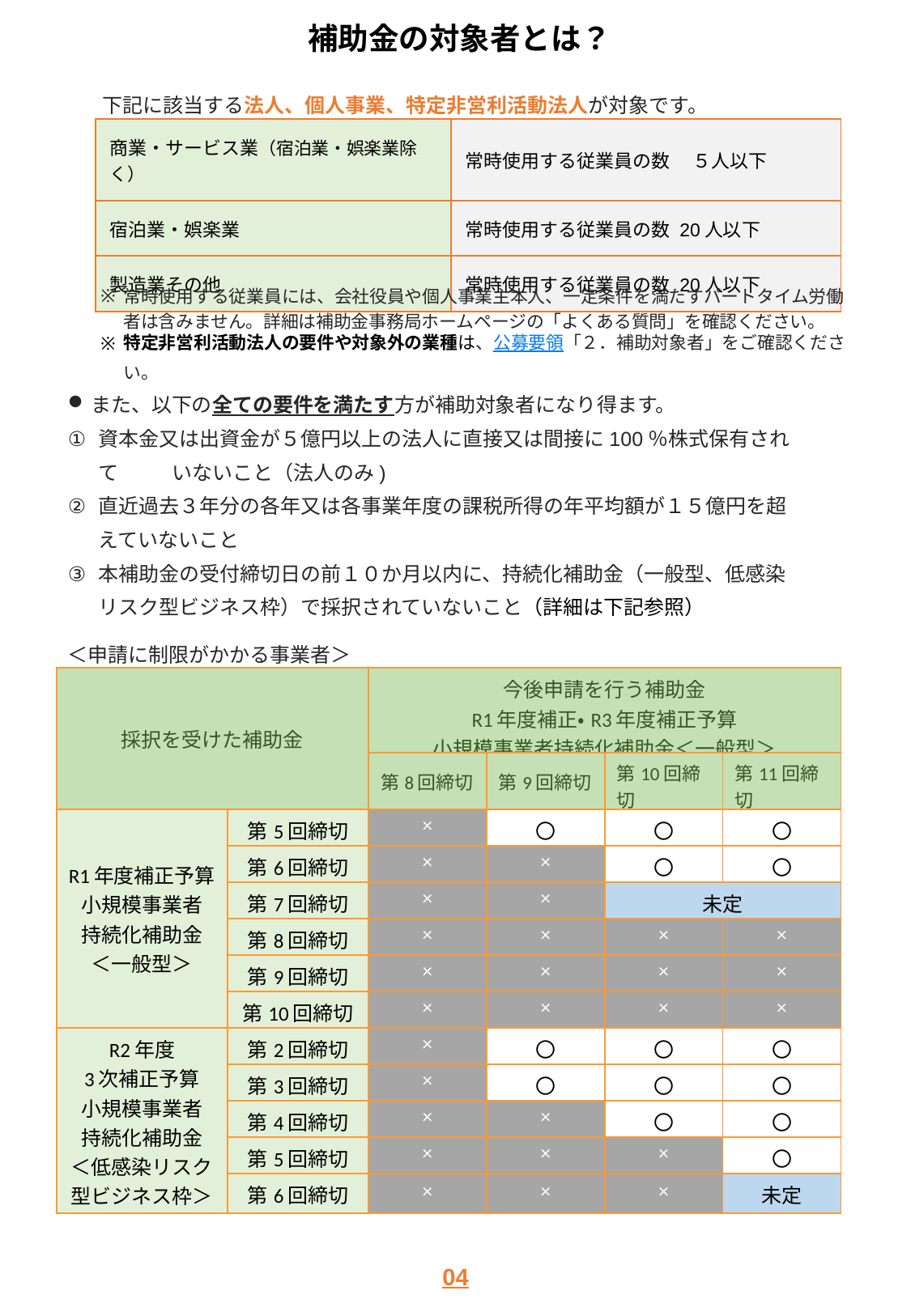

補助金の対象者とは？
下記に該当する法人、個人事業、特定非営利活動法人が対象です。
| 商業・サービス業（宿泊業・娯楽業除く） | 常時使用する従業員の数 　５人以下 |
| --- | --- |
| 宿泊業・娯楽業 | 常時使用する従業員の数 20人以下 |
| 製造業その他 | 常時使用する従業員の数 20人以下 |
常時使用する従業員には、会社役員や個人事業主本人、一定条件を満たすパートタイム労働者は含みません。詳細は補助金事務局ホームページの「よくある質問」を確認ください。
特定非営利活動法人の要件や対象外の業種は、公募要領「２．補助対象者」をご確認ください。
また、以下の全ての要件を満たす方が補助対象者になり得ます。
資本金又は出資金が５億円以上の法人に直接又は間接に100％株式保有されて            いないこと（法人のみ)
直近過去３年分の各年又は各事業年度の課税所得の年平均額が１５億円を超えていないこと
本補助金の受付締切日の前１０か月以内に、持続化補助金（一般型、低感染リスク型ビジネス枠）で採択されていないこと（詳細は下記参照）
＜申請に制限がかかる事業者＞
| 採択を受けた補助金 |  | 今後申請を行う補助金 R1年度補正・R3年度補正予算 小規模事業者持続化補助金＜一般型＞ |  |  |  |
| --- | --- | --- | --- | --- | --- |
|  |  | 第8回締切 | 第9回締切 | 第10回締切 | 第11回締切 |
| R1年度補正予算 小規模事業者 持続化補助金 ＜一般型＞ | 第5回締切 | × | 〇 | 〇 | 〇 |
|  | 第6回締切 | × | × | 〇 | 〇 |
|  | 第7回締切 | × | × | 未定 |  |
|  | 第8回締切 | × | × | × | × |
|  | 第9回締切 | × | × | × | × |
|  | 第10回締切 | × | × | × | × |
| R2年度 3次補正予算 小規模事業者 持続化補助金 ＜低感染リスク型ビジネス枠＞ | 第2回締切 | × | 〇 | 〇 | 〇 |
|  | 第3回締切 | × | 〇 | 〇 | 〇 |
|  | 第4回締切 | × | × | 〇 | 〇 |
|  | 第5回締切 | × | × | × | 〇 |
|  | 第6回締切 | × | × | × | 未定 |
04